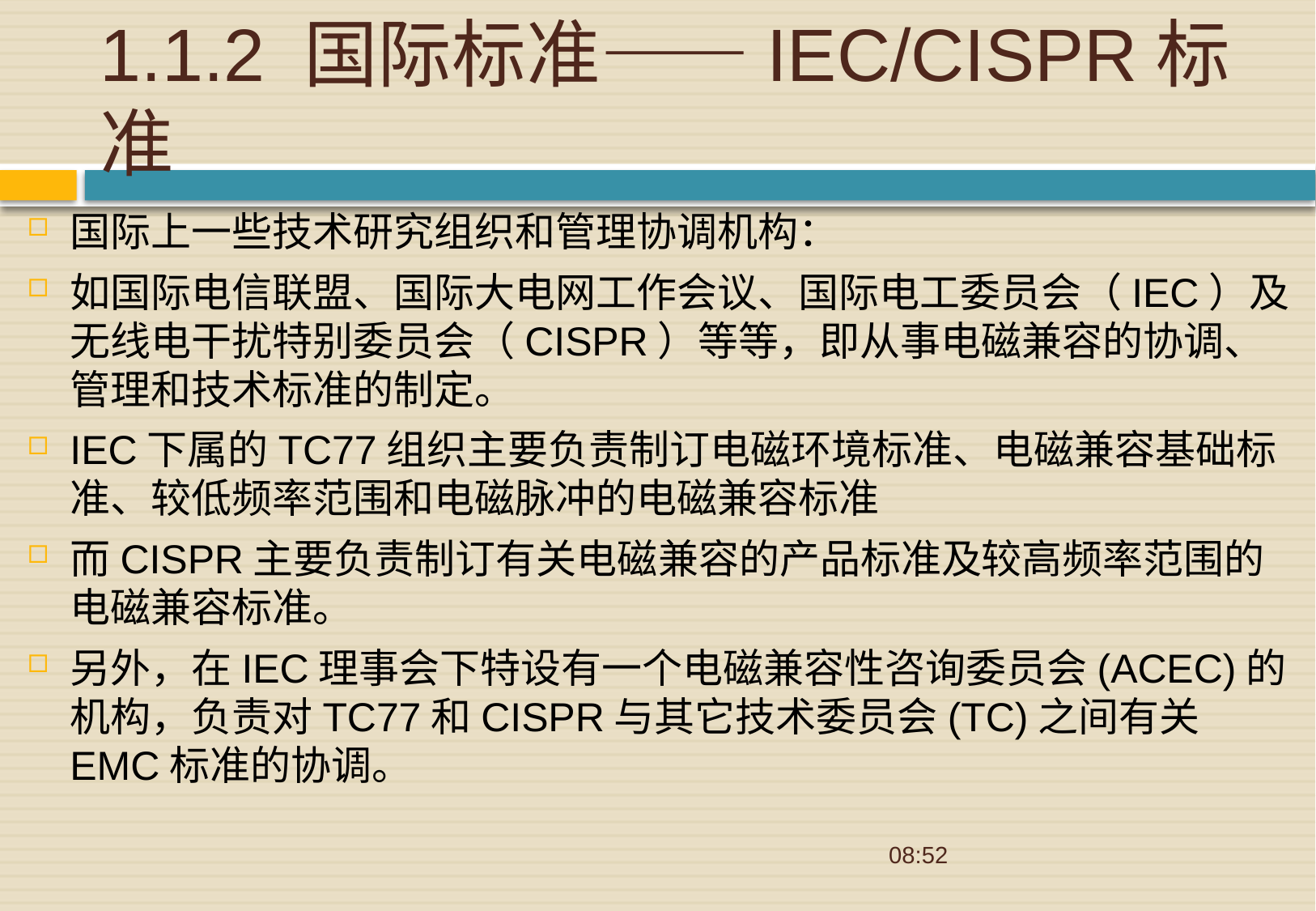

# 1.1.2 国际标准——IEC/CISPR标准
国际上一些技术研究组织和管理协调机构：
如国际电信联盟、国际大电网工作会议、国际电工委员会（IEC）及无线电干扰特别委员会（CISPR）等等，即从事电磁兼容的协调、管理和技术标准的制定。
IEC下属的TC77组织主要负责制订电磁环境标准、电磁兼容基础标准、较低频率范围和电磁脉冲的电磁兼容标准
而CISPR主要负责制订有关电磁兼容的产品标准及较高频率范围的电磁兼容标准。
另外，在IEC理事会下特设有一个电磁兼容性咨询委员会(ACEC)的机构，负责对TC77和CISPR与其它技术委员会(TC)之间有关EMC标准的协调。
08:52